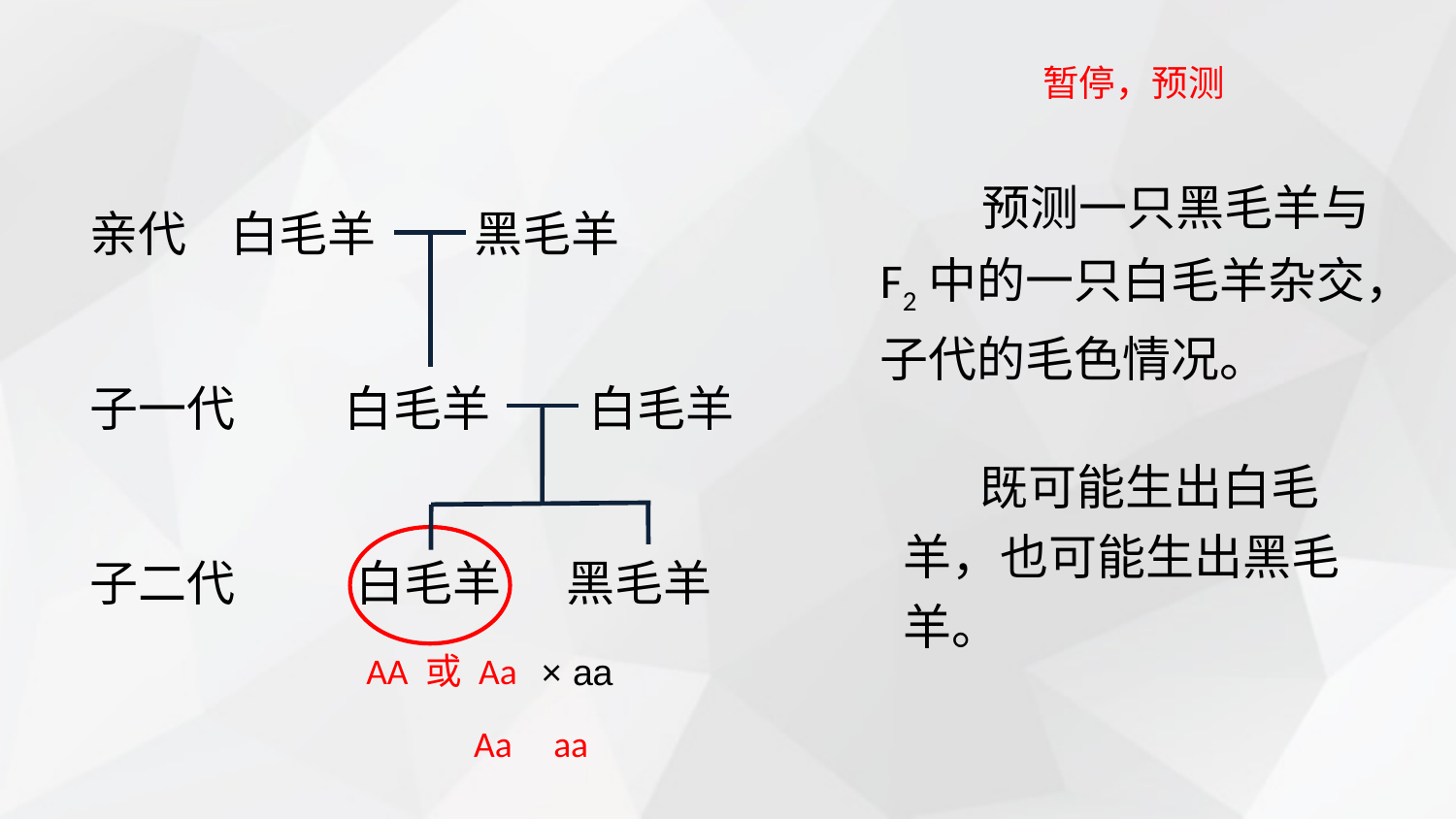

暂停，预测
       预测一只黑毛羊与F2中的一只白毛羊杂交，子代的毛色情况。
亲代    白毛羊         黑毛羊

子一代          白毛羊         白毛羊

子二代           白毛羊      黑毛羊
      既可能生出白毛羊，也可能生出黑毛羊。

AA 或 Aa
× aa
Aa     aa